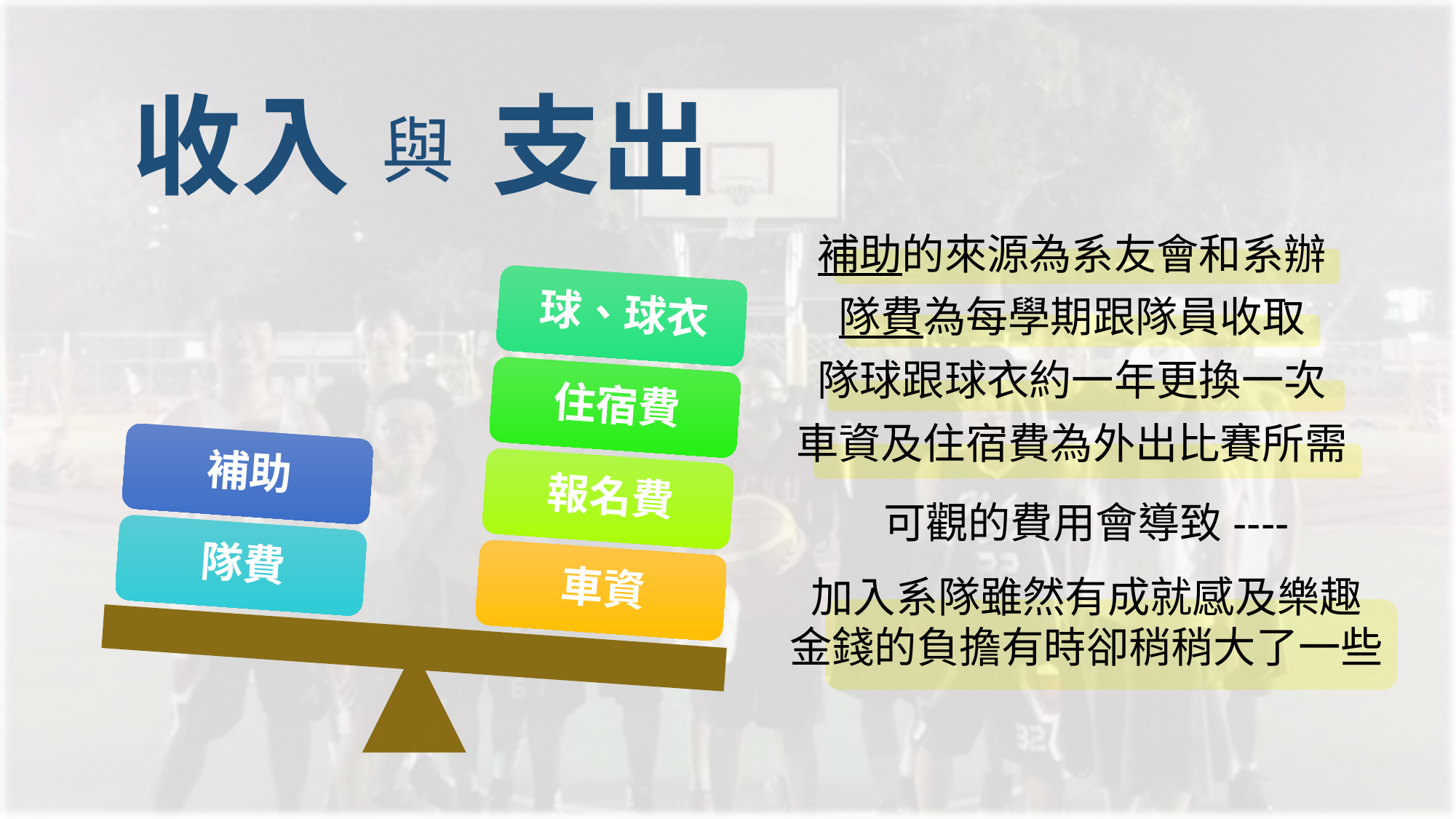

收入
支出
車資
報名費
住宿費
球、球衣
隊費
補助
與
補助的來源為系友會和系辦

隊費為每學期跟隊員收取

隊球跟球衣約一年更換一次

車資及住宿費為外出比賽所需

可觀的費用會導致----
加入系隊雖然有成就感及樂趣
金錢的負擔有時卻稍稍大了一些